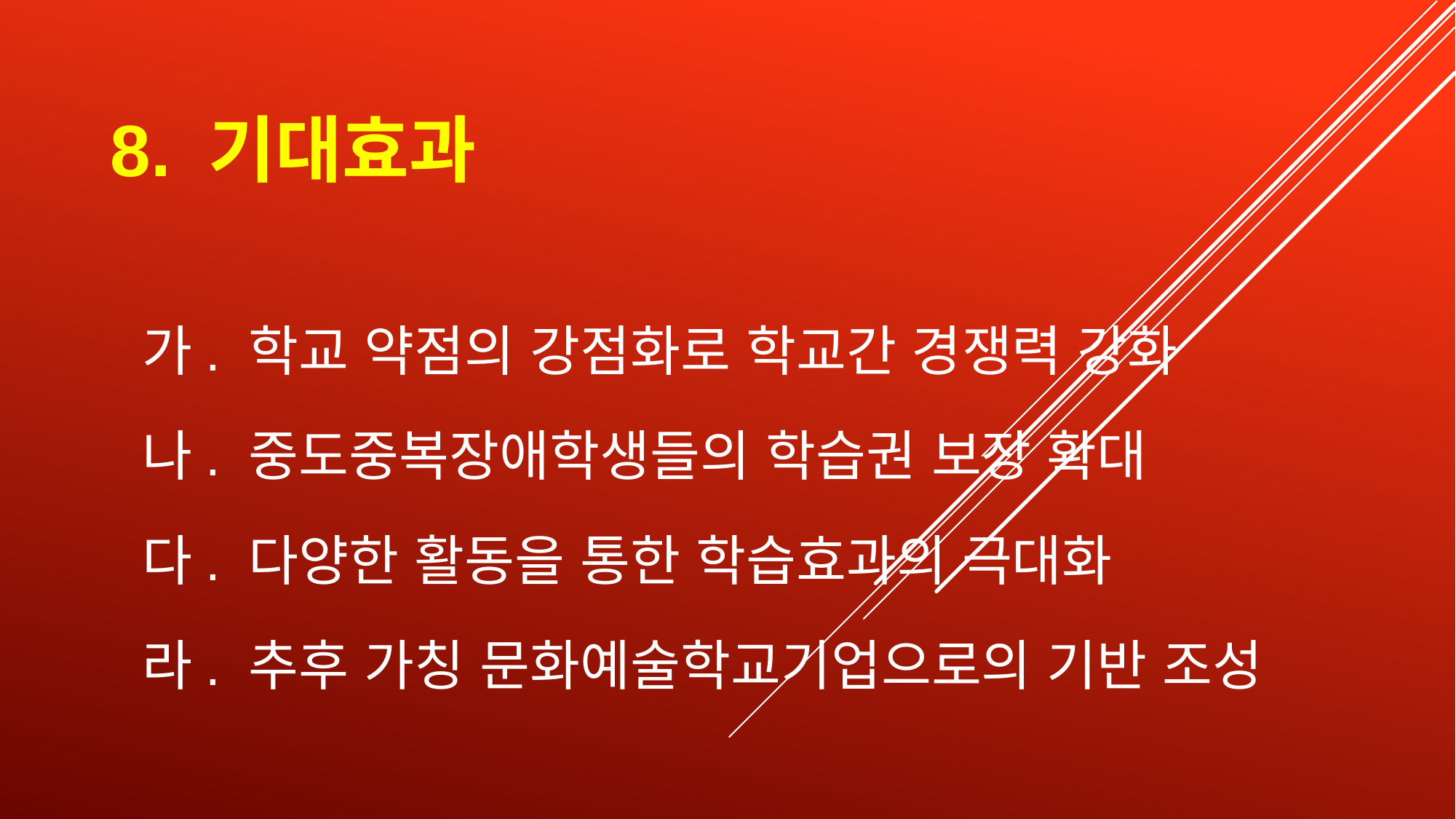

# 8. 기대효과
가. 학교 약점의 강점화로 학교간 경쟁력 강화
나. 중도중복장애학생들의 학습권 보장 확대
다. 다양한 활동을 통한 학습효과의 극대화
라. 추후 가칭 문화예술학교기업으로의 기반 조성